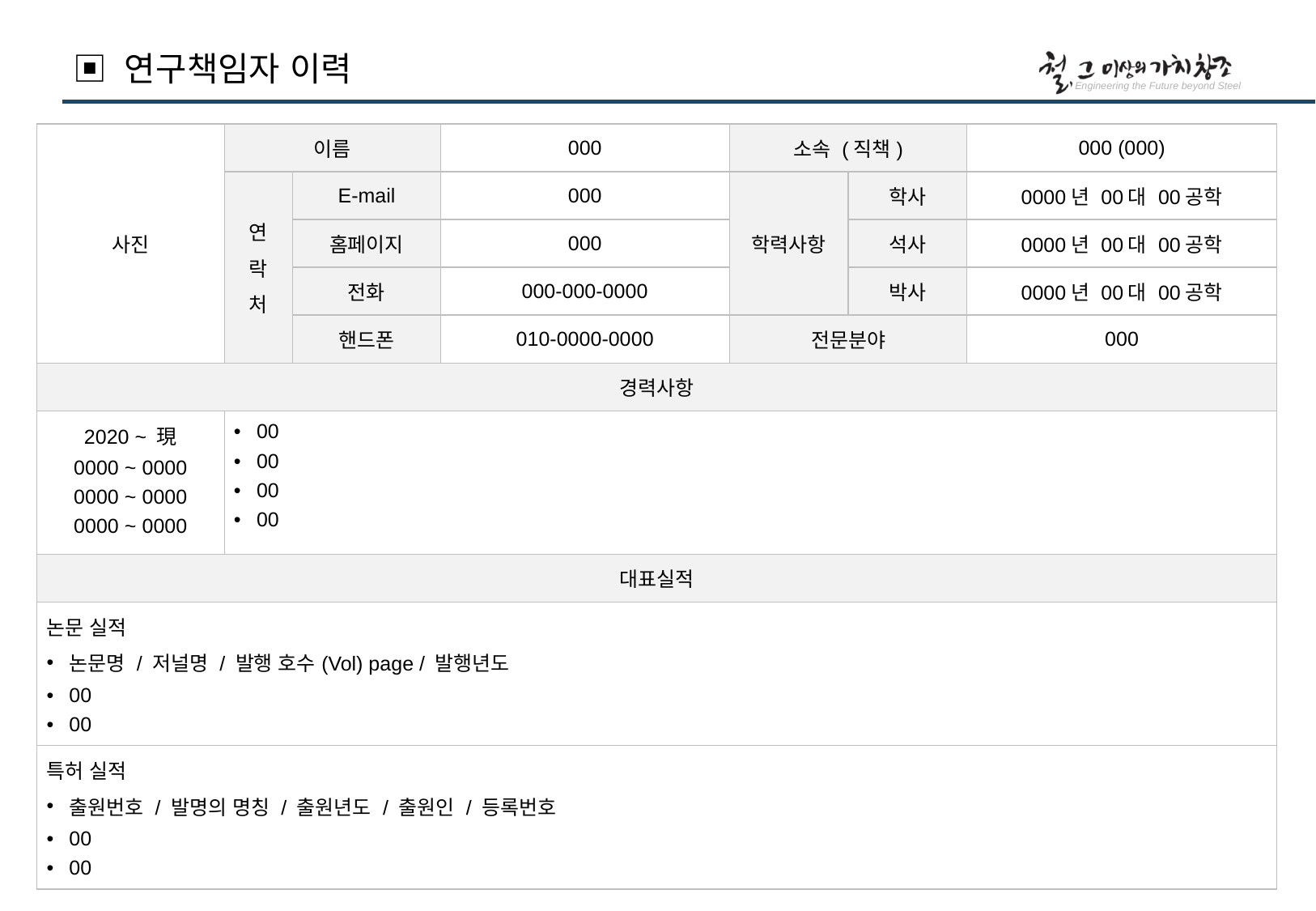

▣ 연구책임자 이력
| 사진 | 이름 |  | 000 | 소속 (직책) |  | 000 (000) |
| --- | --- | --- | --- | --- | --- | --- |
|  | 연 락 처 | E-mail | 000 | 학력사항 | 학사 | 0000년 00대 00공학 |
|  |  | 홈페이지 | 000 |  | 석사 | 0000년 00대 00공학 |
|  |  | 전화 | 000-000-0000 |  | 박사 | 0000년 00대 00공학 |
|  |  | 핸드폰 | 010-0000-0000 | 전문분야 |  | 000 |
| 경력사항 |  |  |  |  |  |  |
| 2020 ~ 現 0000 ~ 0000 0000 ~ 0000 0000 ~ 0000 | 00 00 00 00 |  |  |  |  |  |
| 대표실적 |  |  |  |  |  |  |
| 논문 실적 논문명 / 저널명 / 발행 호수(Vol) page / 발행년도 00 00 |  |  |  |  |  |  |
| 특허 실적 출원번호 / 발명의 명칭 / 출원년도 / 출원인 / 등록번호 00 00 |  |  |  |  |  |  |